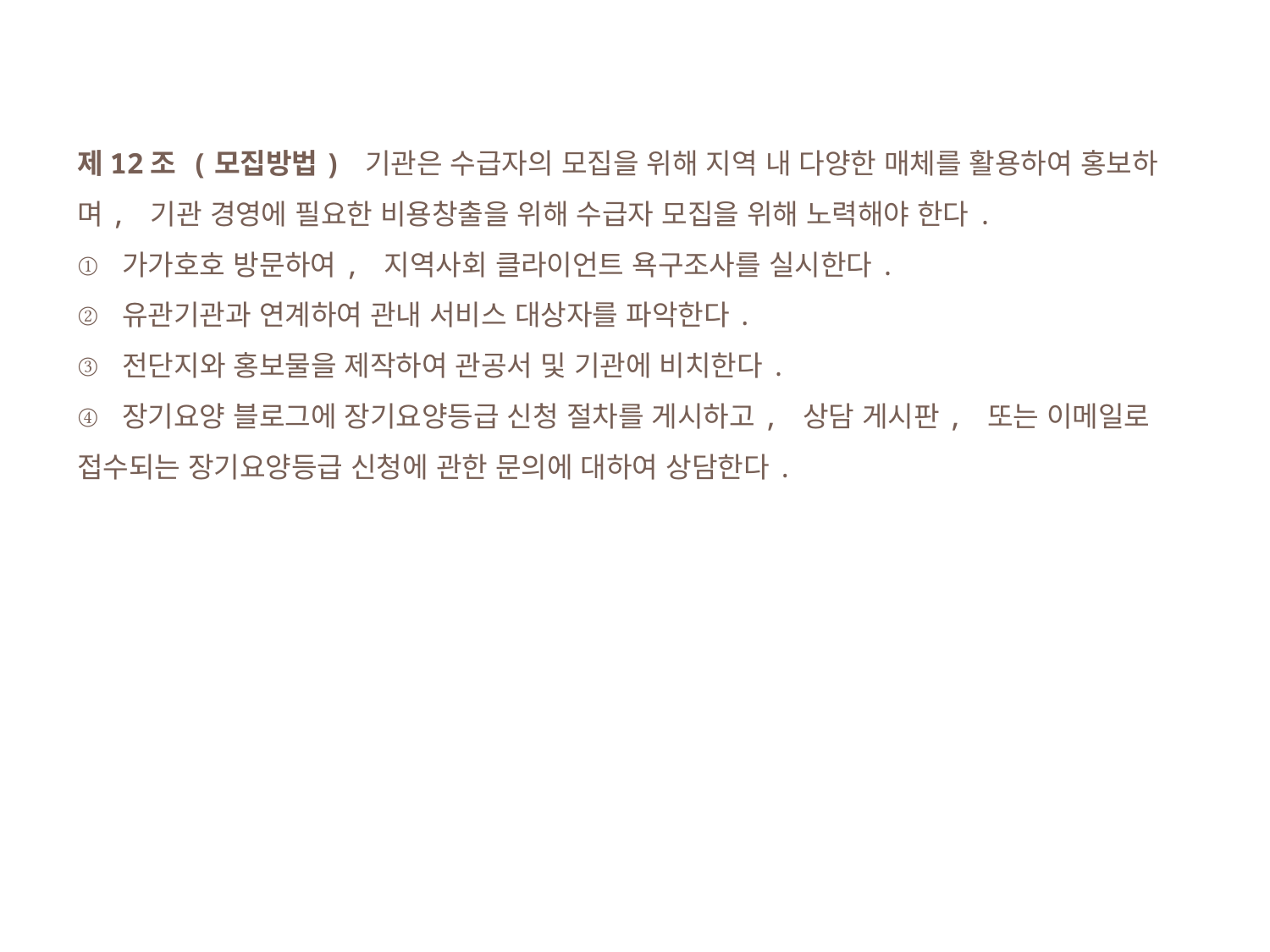

제12조 (모집방법) 기관은 수급자의 모집을 위해 지역 내 다양한 매체를 활용하여 홍보하며, 기관 경영에 필요한 비용창출을 위해 수급자 모집을 위해 노력해야 한다.
① 가가호호 방문하여, 지역사회 클라이언트 욕구조사를 실시한다.
② 유관기관과 연계하여 관내 서비스 대상자를 파악한다.
③ 전단지와 홍보물을 제작하여 관공서 및 기관에 비치한다.
④ 장기요양 블로그에 장기요양등급 신청 절차를 게시하고, 상담 게시판, 또는 이메일로 접수되는 장기요양등급 신청에 관한 문의에 대하여 상담한다.